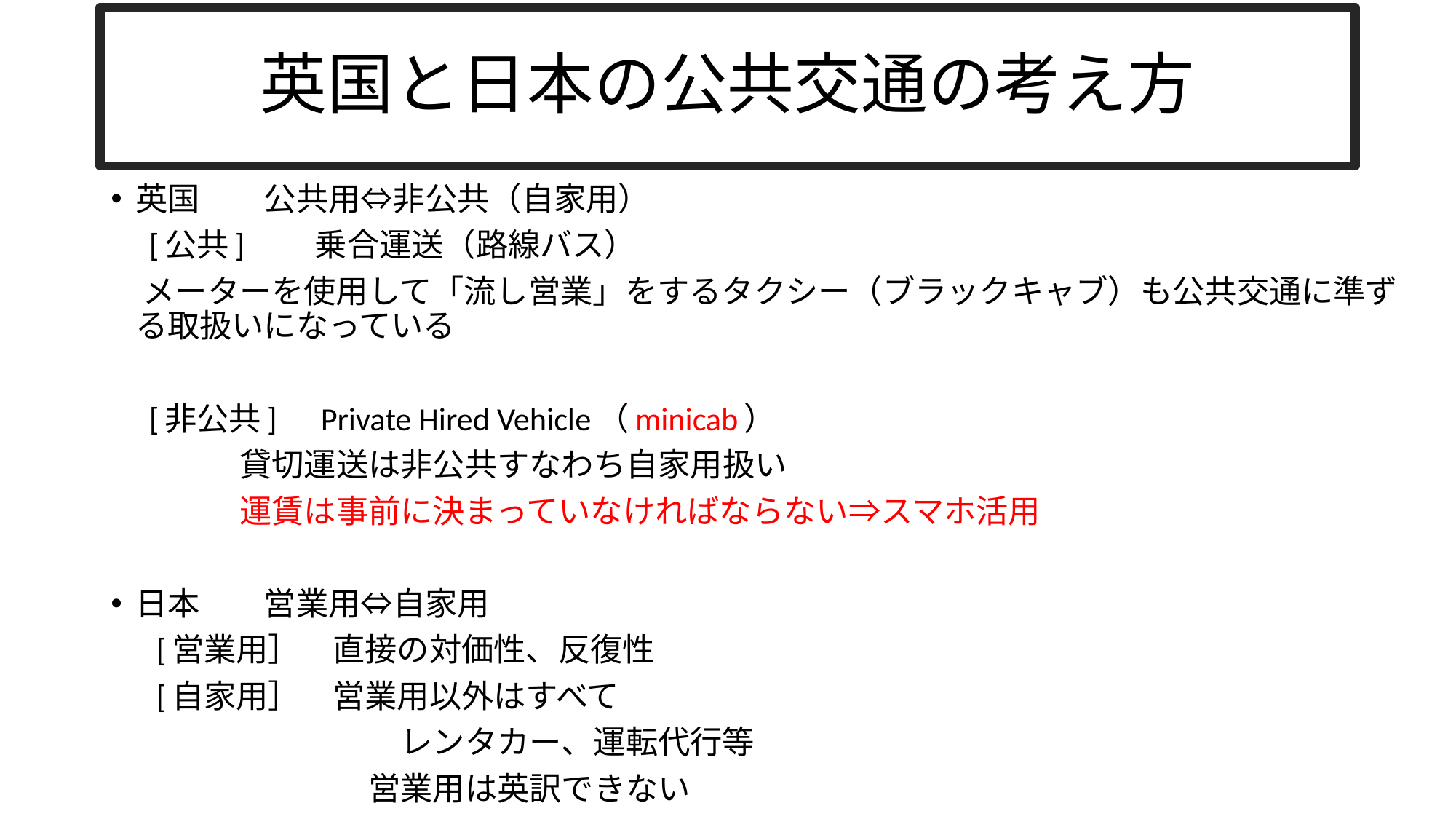

# 英国と日本の公共交通の考え方
英国　　公共用⇔非公共（自家用）
　[公共]　　乗合運送（路線バス）
　メーターを使用して「流し営業」をするタクシー（ブラックキャブ）も公共交通に準ずる取扱いになっている

　[非公共]　Private Hired Vehicle（minicab）
　　　　貸切運送は非公共すなわち自家用扱い
　　　　運賃は事前に決まっていなければならない⇒スマホ活用

日本　　営業用⇔自家用
　 [営業用］　直接の対価性、反復性
　 [自家用］　営業用以外はすべて
　　　　　　　　　レンタカー、運転代行等
　　　　　　　　営業用は英訳できない